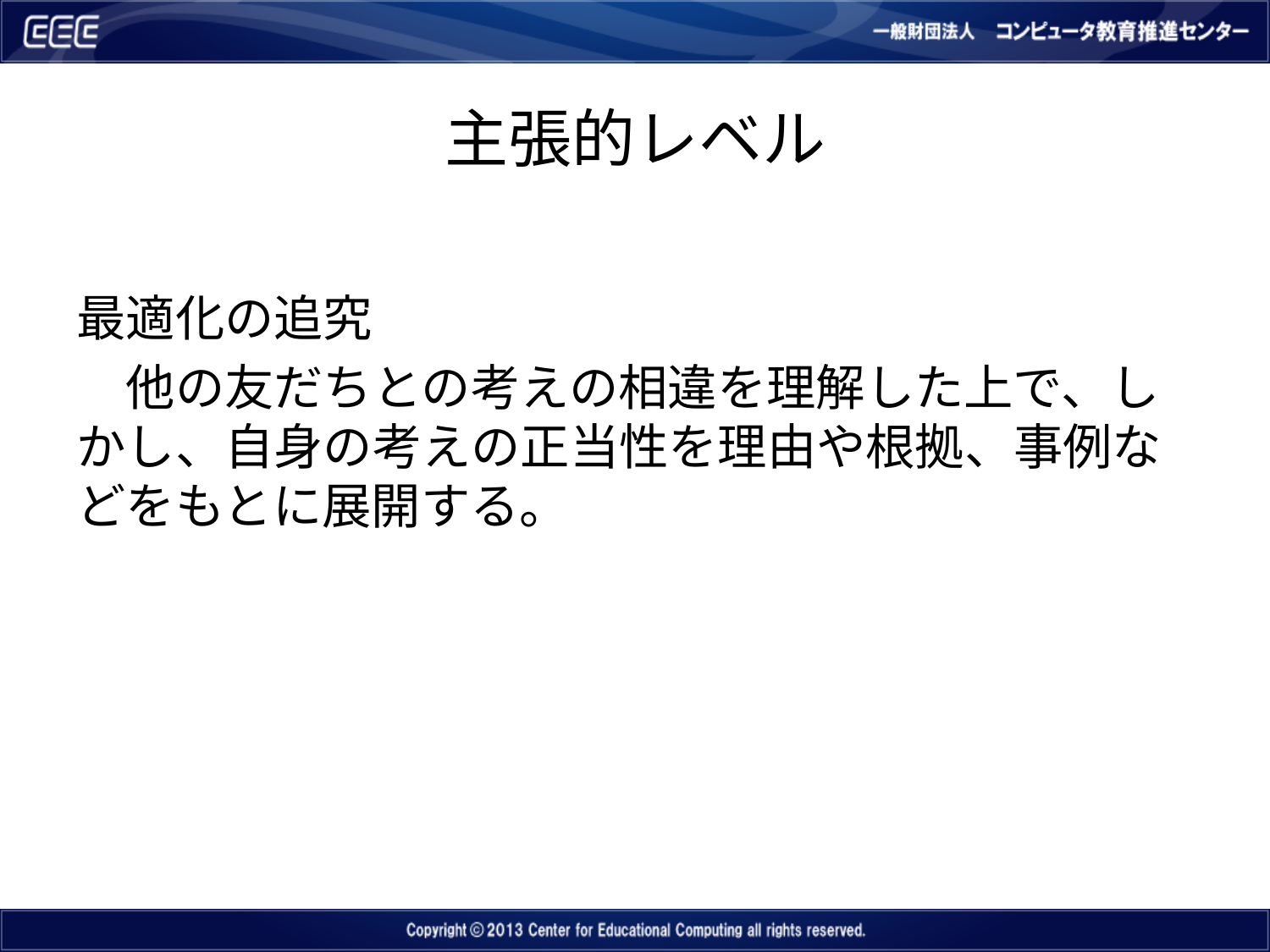

# 主張的レベル
最適化の追究
　他の友だちとの考えの相違を理解した上で、しかし、自身の考えの正当性を理由や根拠、事例などをもとに展開する。